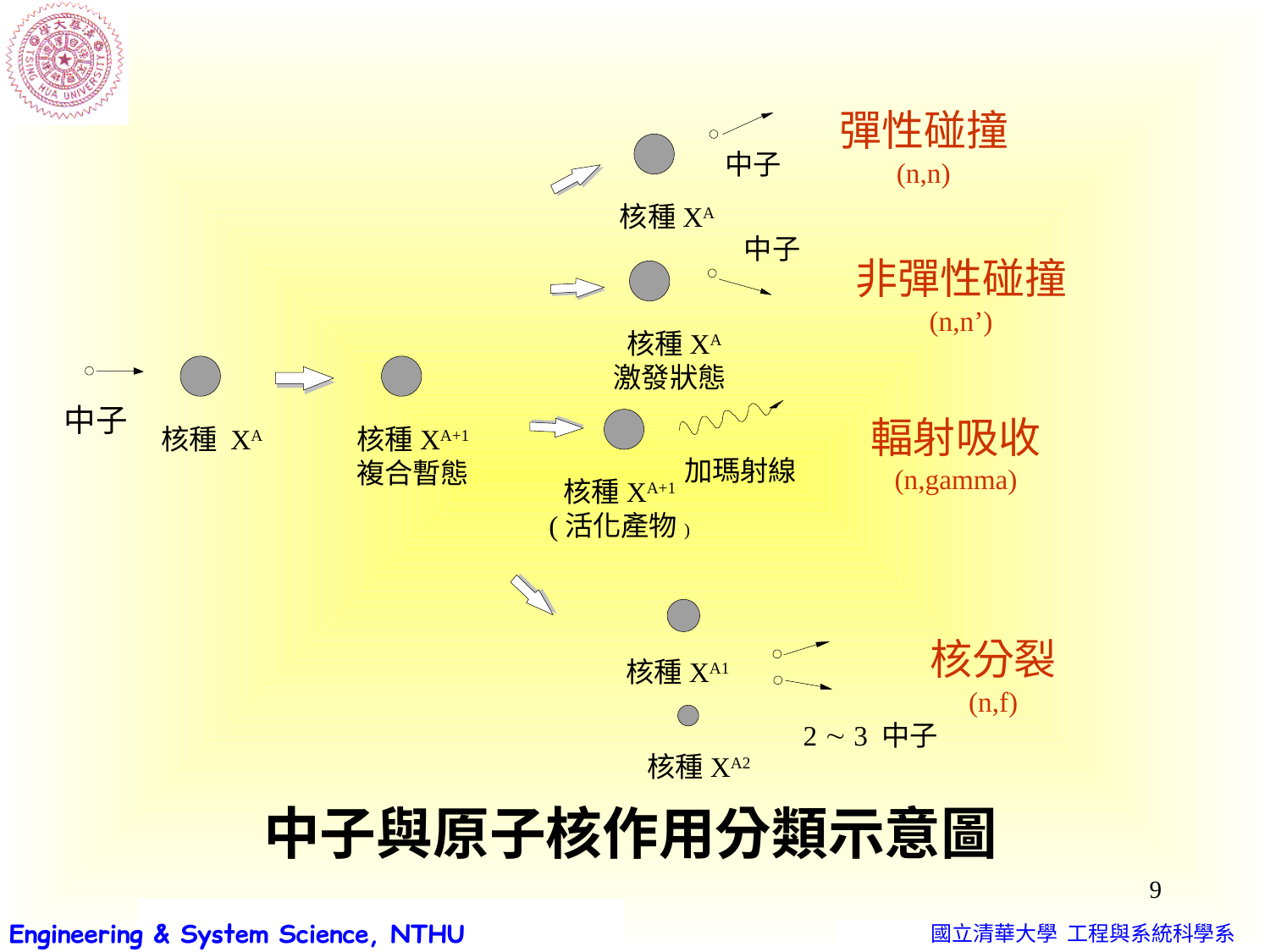

彈性碰撞 (n,n)

中子

核種XA
中子
非彈性碰撞
(n,n’)

 核種XA
激發狀態

中子
核種 XA
核種XA+1
複合暫態

輻射吸收
(n,gamma)

加瑪射線

核種XA+1
(活化產物)

核分裂
(n,f)

核種XA1

2 ∼ 3 中子

核種XA2
   中子與原子核作用分類示意圖
9